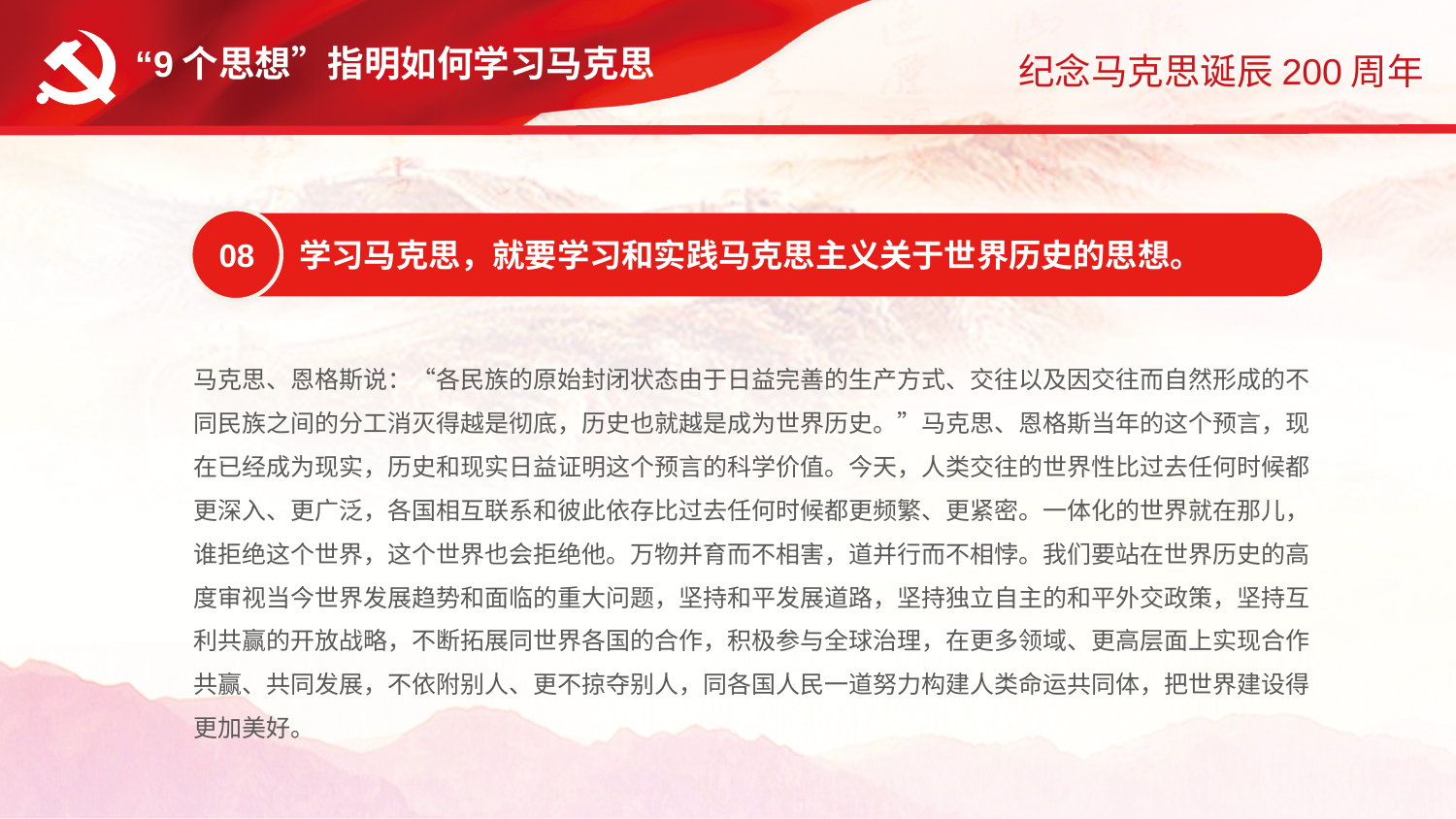

“9个思想”指明如何学习马克思

08

学习马克思，就要学习和实践马克思主义关于世界历史的思想。
马克思、恩格斯说：“各民族的原始封闭状态由于日益完善的生产方式、交往以及因交往而自然形成的不同民族之间的分工消灭得越是彻底，历史也就越是成为世界历史。”马克思、恩格斯当年的这个预言，现在已经成为现实，历史和现实日益证明这个预言的科学价值。今天，人类交往的世界性比过去任何时候都更深入、更广泛，各国相互联系和彼此依存比过去任何时候都更频繁、更紧密。一体化的世界就在那儿，谁拒绝这个世界，这个世界也会拒绝他。万物并育而不相害，道并行而不相悖。我们要站在世界历史的高度审视当今世界发展趋势和面临的重大问题，坚持和平发展道路，坚持独立自主的和平外交政策，坚持互利共赢的开放战略，不断拓展同世界各国的合作，积极参与全球治理，在更多领域、更高层面上实现合作共赢、共同发展，不依附别人、更不掠夺别人，同各国人民一道努力构建人类命运共同体，把世界建设得更加美好。
字符延长可删除